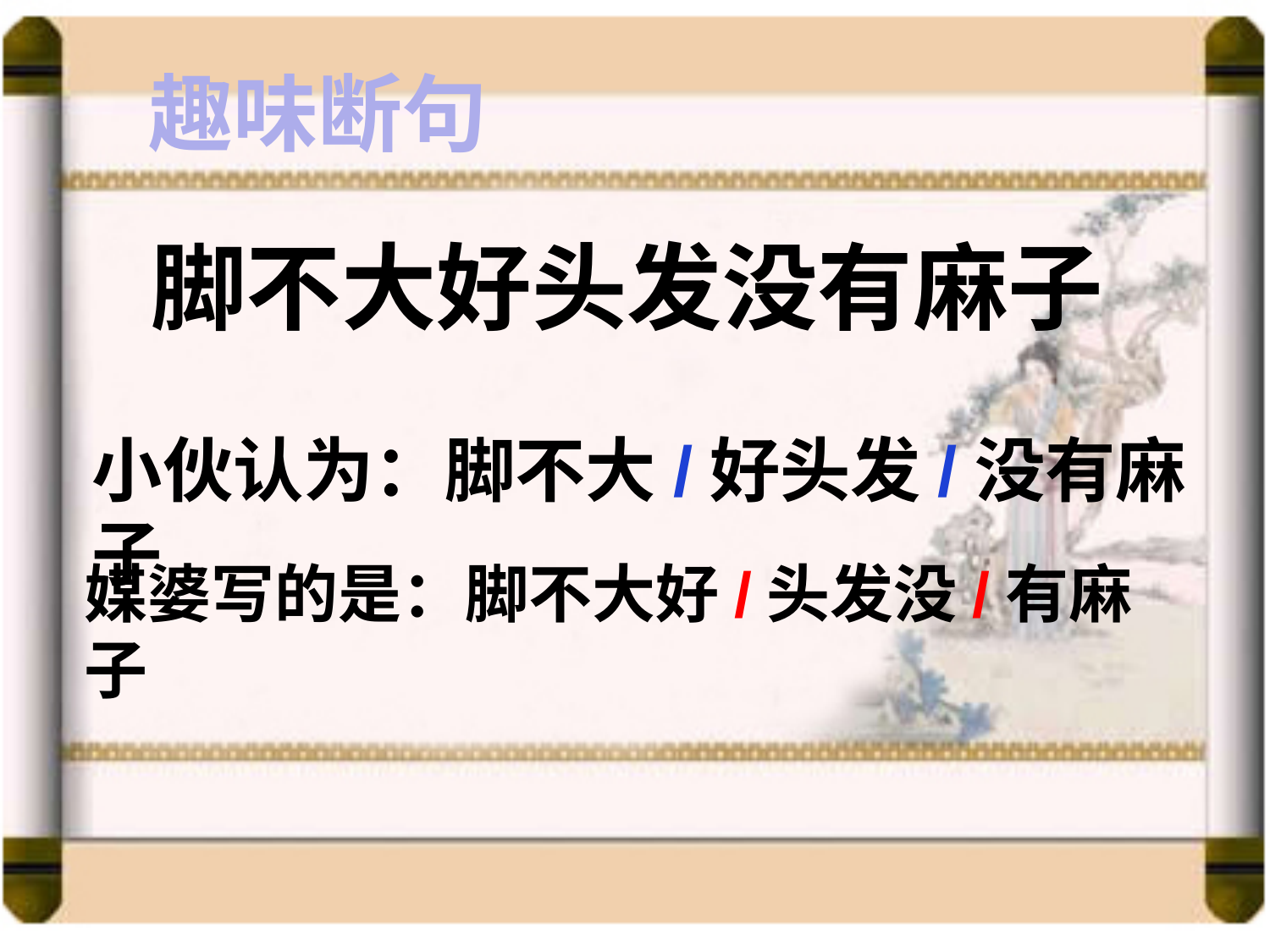

趣味断句
  脚不大好头发没有麻子
小伙认为：脚不大/好头发/没有麻子
媒婆写的是：脚不大好/头发没/有麻子